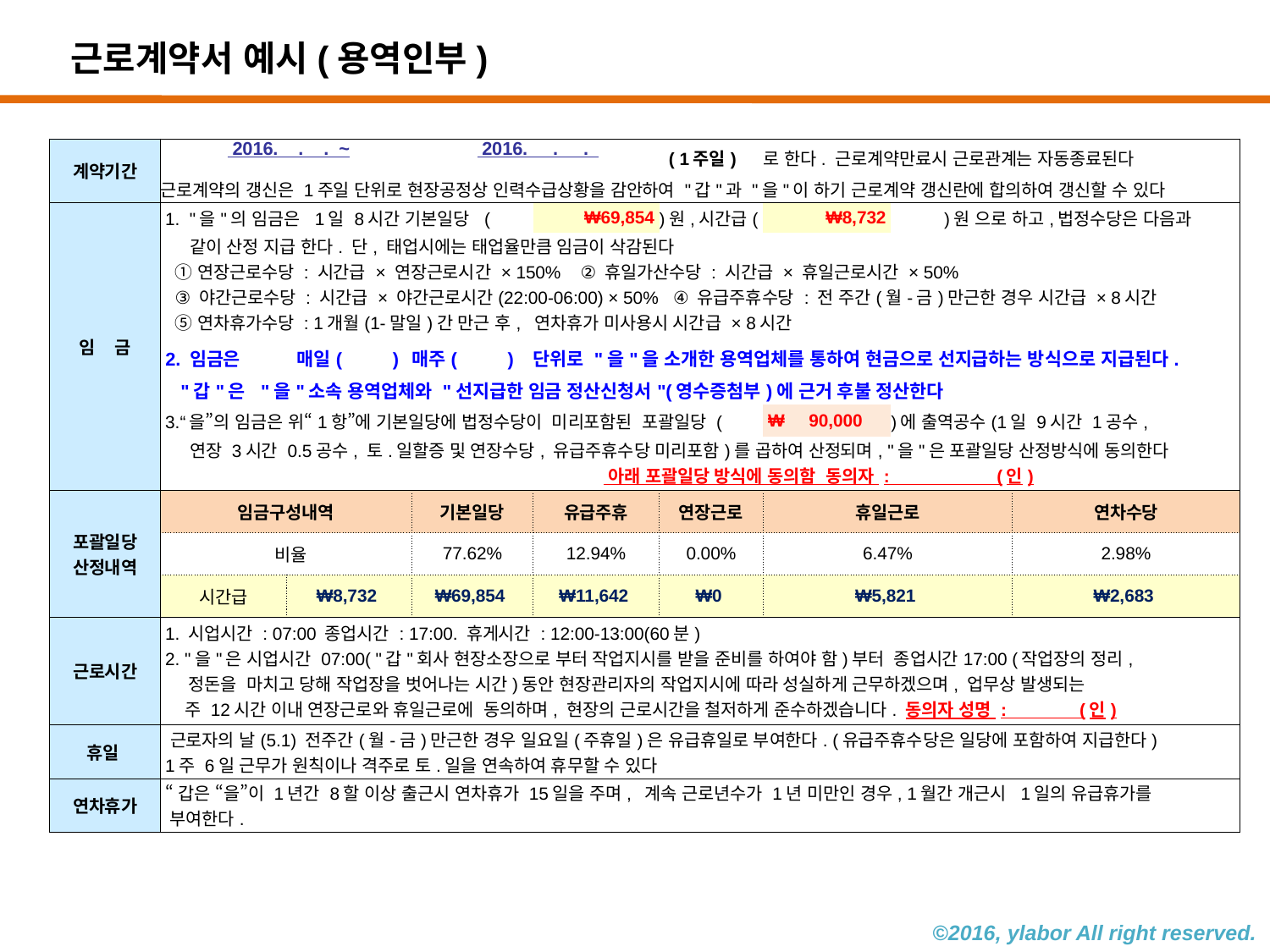

근로계약서 예시(용역인부)
| 계약기간 | 2016. . . ~ |  | 2016. . . |  | ( 1주일) | 로 한다. 근로계약만료시 근로관계는 자동종료된다 |  |  |
| --- | --- | --- | --- | --- | --- | --- | --- | --- |
|  | 근로계약의 갱신은 1주일 단위로 현장공정상 인력수급상황을 감안하여 "갑"과 "을"이 하기 근로계약 갱신란에 합의하여 갱신할 수 있다 |  |  |  |  |  |  |  |
| 임 금 | 1. "을"의 임금은 1일 8시간 기본일당 ( |  |  | ₩69,854 | )원,시간급( | ₩8,732 | )원 으로 하고,법정수당은 다음과 |  |
|  | 같이 산정 지급 한다. 단, 태업시에는 태업율만큼 임금이 삭감된다 ① 연장근로수당 : 시간급 × 연장근로시간 × 150% ② 휴일가산수당 : 시간급 × 휴일근로시간 × 50% ③ 야간근로수당 : 시간급 × 야간근로시간(22:00-06:00) × 50% ④ 유급주휴수당 : 전 주간(월-금)만근한 경우 시간급 × 8시간 ⑤ 연차휴가수당 : 1개월(1-말일)간 만근 후, 연차휴가 미사용시 시간급 × 8시간 |  |  |  |  |  |  |  |
|  | 2. 임금은 | 매일( ) | 매주( ) | 단위로 "을"을 소개한 용역업체를 통하여 현금으로 선지급하는 방식으로 지급된다. |  |  |  |  |
|  | "갑"은 "을"소속 용역업체와 "선지급한 임금 정산신청서"(영수증첨부)에 근거 후불 정산한다 |  |  |  |  |  |  |  |
|  | 3.“을”의 임금은 위“1항”에 기본일당에 법정수당이 미리포함된 포괄일당 ( |  |  |  |  | ₩ 90,000 | )에 출역공수(1일 9시간 1공수, |  |
|  | 연장 3시간 0.5공수, 토.일할증 및 연장수당, 유급주휴수당 미리포함)를 곱하여 산정되며, "을"은 포괄일당 산정방식에 동의한다 아래 포괄일당 방식에 동의함 동의자 : (인) |  |  |  |  |  |  |  |
| 포괄일당 산정내역 | 임금구성내역 |  | 기본일당 | 유급주휴 | 연장근로 | 휴일근로 |  | 연차수당 |
|  | 비율 |  | 77.62% | 12.94% | 0.00% | 6.47% |  | 2.98% |
|  | 시간급 | ₩8,732 | ₩69,854 | ₩11,642 | ₩0 | ₩5,821 |  | ₩2,683 |
| 근로시간 | 1. 시업시간 : 07:00 종업시간 : 17:00. 휴게시간 : 12:00-13:00(60분) 2. "을"은 시업시간 07:00( "갑"회사 현장소장으로 부터 작업지시를 받을 준비를 하여야 함)부터 종업시간17:00 (작업장의 정리, 정돈을 마치고 당해 작업장을 벗어나는 시간)동안 현장관리자의 작업지시에 따라 성실하게 근무하겠으며, 업무상 발생되는 주 12시간 이내 연장근로와 휴일근로에 동의하며, 현장의 근로시간을 철저하게 준수하겠습니다. 동의자 성명 : (인) |  |  |  |  |  |  |  |
| 휴일 | 근로자의 날(5.1) 전주간(월-금)만근한 경우 일요일(주휴일)은 유급휴일로 부여한다. (유급주휴수당은 일당에 포함하여 지급한다) 1주 6일 근무가 원칙이나 격주로 토.일을 연속하여 휴무할 수 있다 |  |  |  |  |  |  |  |
| 연차휴가 | “갑은 “을”이 1년간 8할 이상 출근시 연차휴가 15일을 주며, 계속 근로년수가 1년 미만인 경우, 1월간 개근시 1일의 유급휴가를 부여한다. |  |  |  |  |  |  |  |